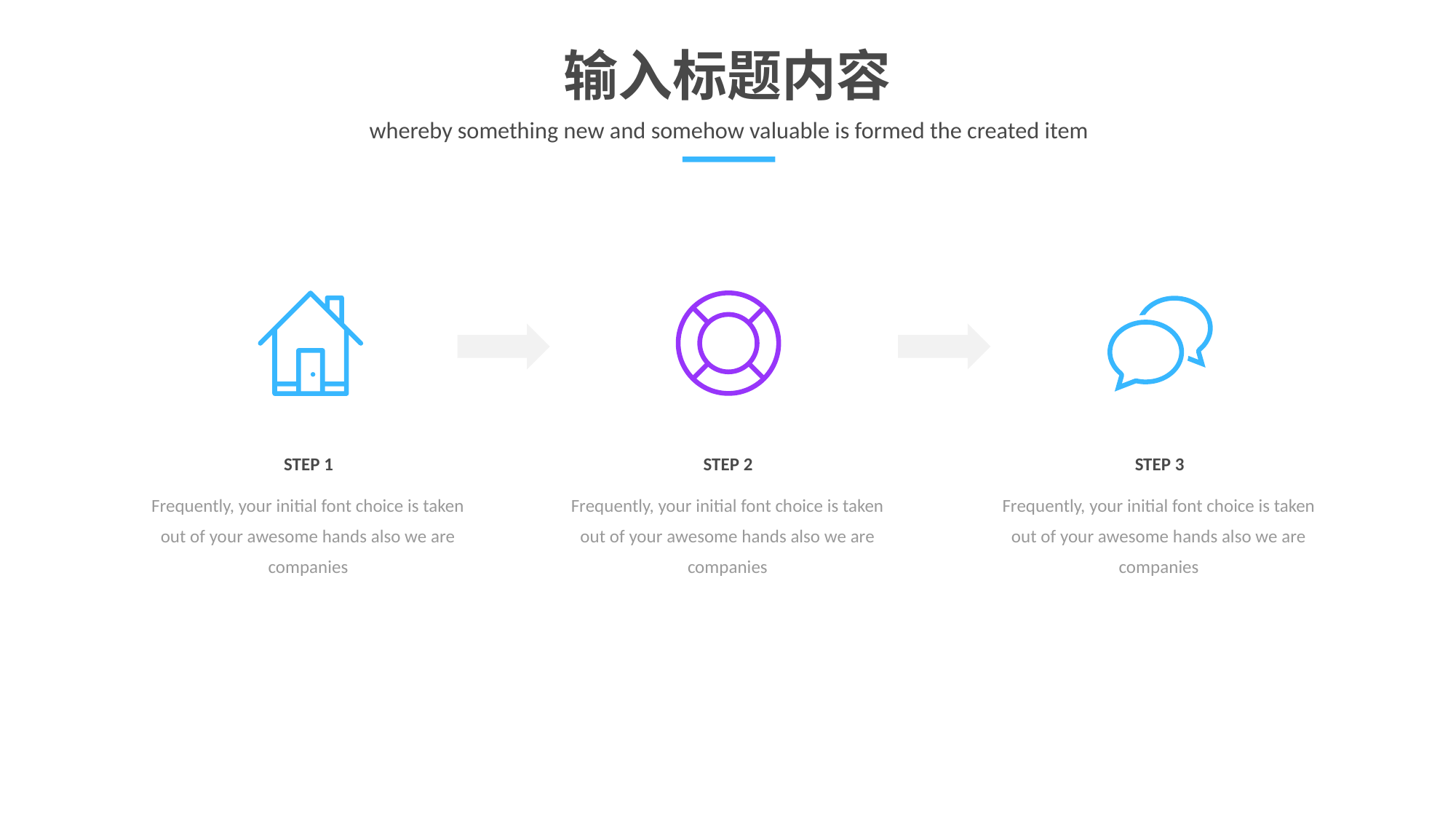

输入标题内容
whereby something new and somehow valuable is formed the created item

STEP 1
STEP 2
STEP 3
Frequently, your initial font choice is taken out of your awesome hands also we are companies
Frequently, your initial font choice is taken out of your awesome hands also we are companies
Frequently, your initial font choice is taken out of your awesome hands also we are companies